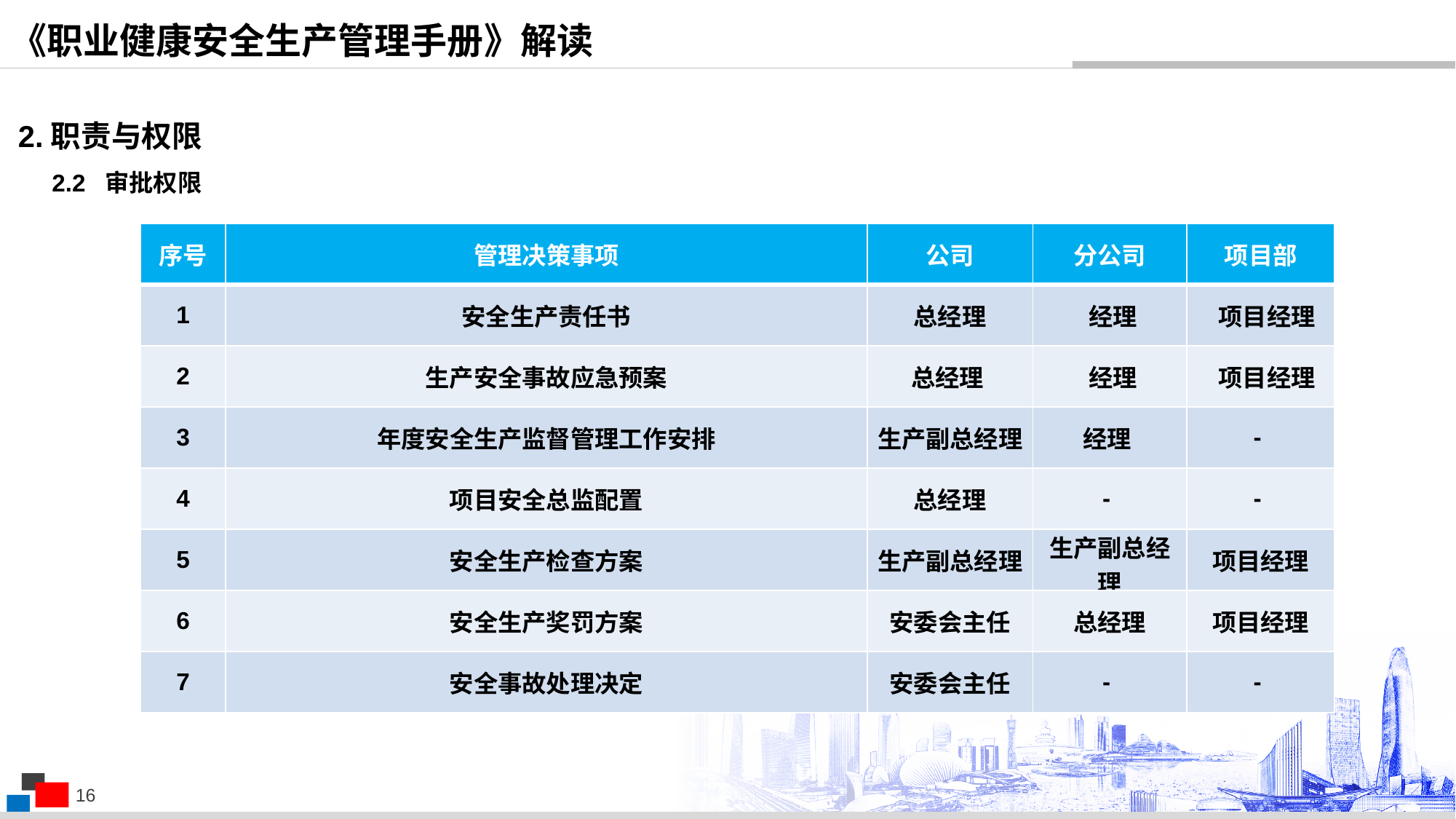

《职业健康安全生产管理手册》解读
2.职责与权限
2.2  审批权限
| 序号 | 管理决策事项 | 公司 | 分公司 | 项目部 |
| --- | --- | --- | --- | --- |
| 1 | 安全生产责任书 | 总经理 | 经理 | 项目经理 |
| 2 | 生产安全事故应急预案 | 总经理 | 经理 | 项目经理 |
| 3 | 年度安全生产监督管理工作安排 | 生产副总经理 | 经理 | - |
| 4 | 项目安全总监配置 | 总经理 | - | - |
| 5 | 安全生产检查方案 | 生产副总经理 | 生产副总经理 | 项目经理 |
| 6 | 安全生产奖罚方案 | 安委会主任 | 总经理 | 项目经理 |
| 7 | 安全事故处理决定 | 安委会主任 | - | - |